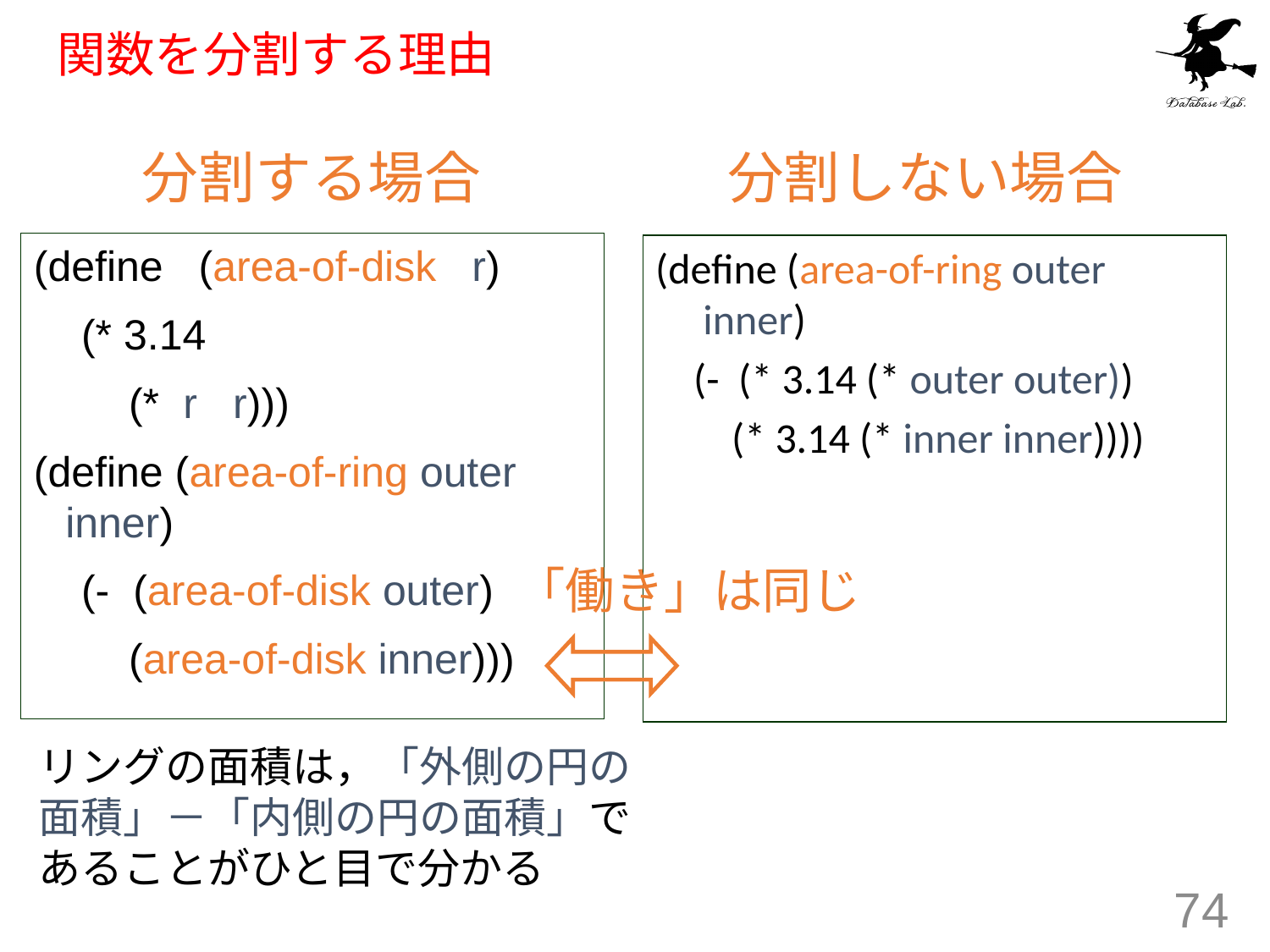

# 関数を分割する理由
分割する場合
分割しない場合
(define   (area-of-disk   r)
    (* 3.14
        (*  r   r)))
(define (area-of-ring outer inner)
    (-  (area-of-disk outer)
        (area-of-disk inner)))
(define (area-of-ring outer inner)
    (-  (* 3.14 (* outer outer))
        (* 3.14 (* inner inner))))

「働き」は同じ

リングの面積は，「外側の円の
面積」－「内側の円の面積」で
あることがひと目で分かる

74